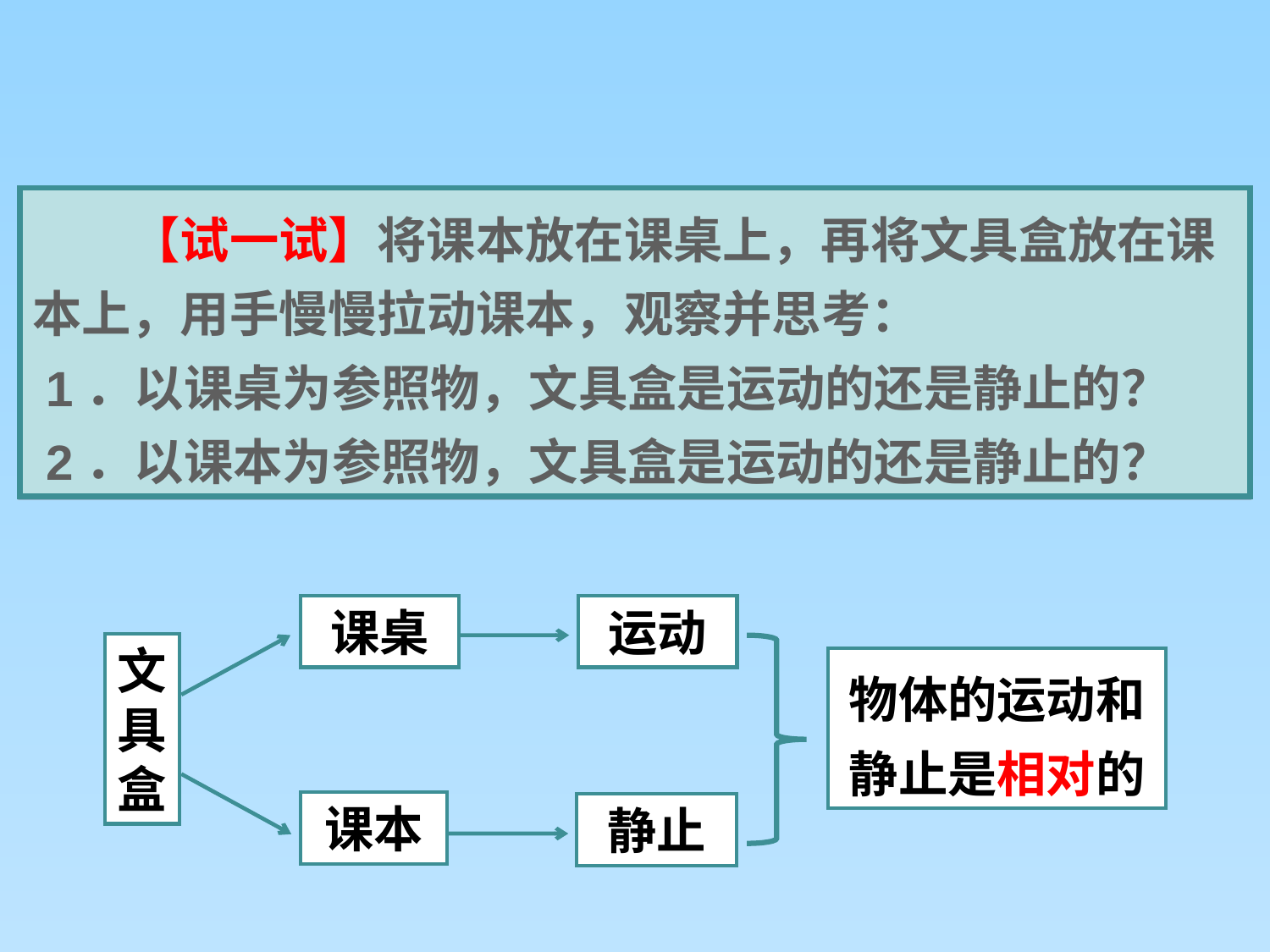

【试一试】将课本放在课桌上，再将文具盒放在课本上，用手慢慢拉动课本，观察并思考：
 1．以课桌为参照物，文具盒是运动的还是静止的？
 2．以课本为参照物，文具盒是运动的还是静止的？
课桌
运动
文
具
盒

物体的运动和静止是相对的

课本
静止